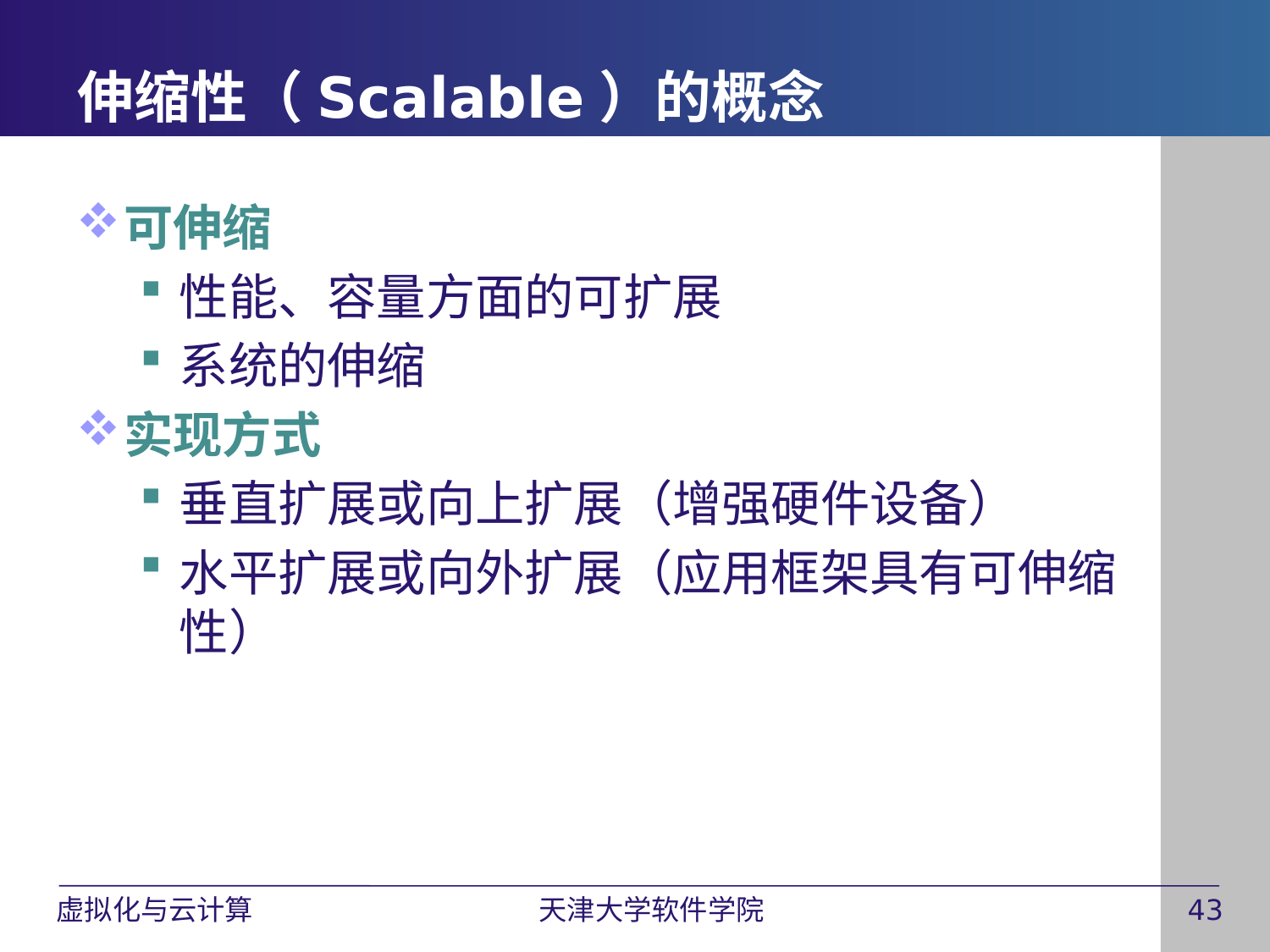

# 伸缩性（Scalable）的概念
可伸缩
性能、容量方面的可扩展
系统的伸缩
实现方式
垂直扩展或向上扩展（增强硬件设备）
水平扩展或向外扩展（应用框架具有可伸缩性）